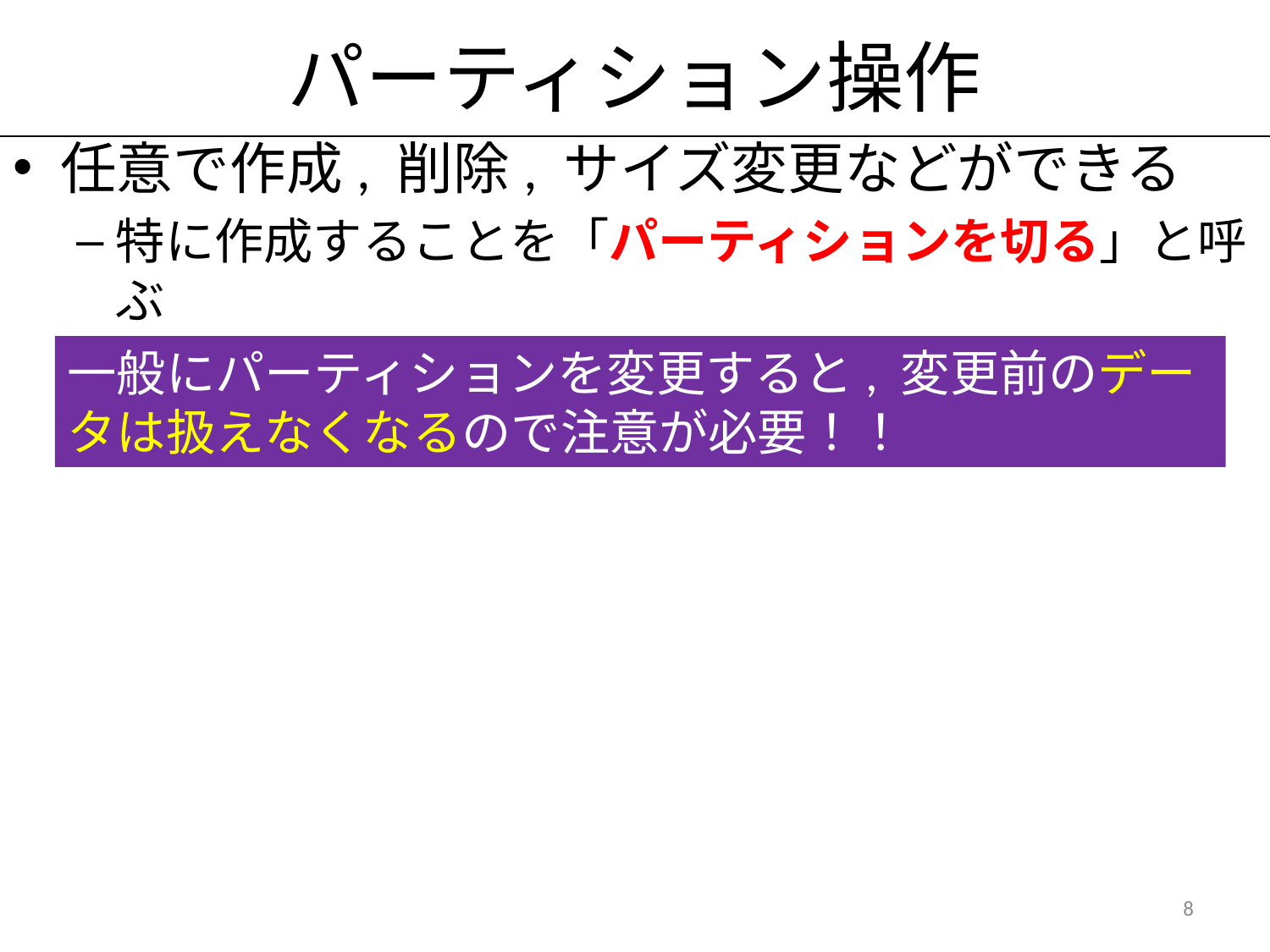

# パーティション操作
任意で作成, 削除, サイズ変更などができる
特に作成することを「パーティションを切る」と呼ぶ
一般にパーティションを変更すると, 変更前のデータは扱えなくなるので注意が必要！！
8